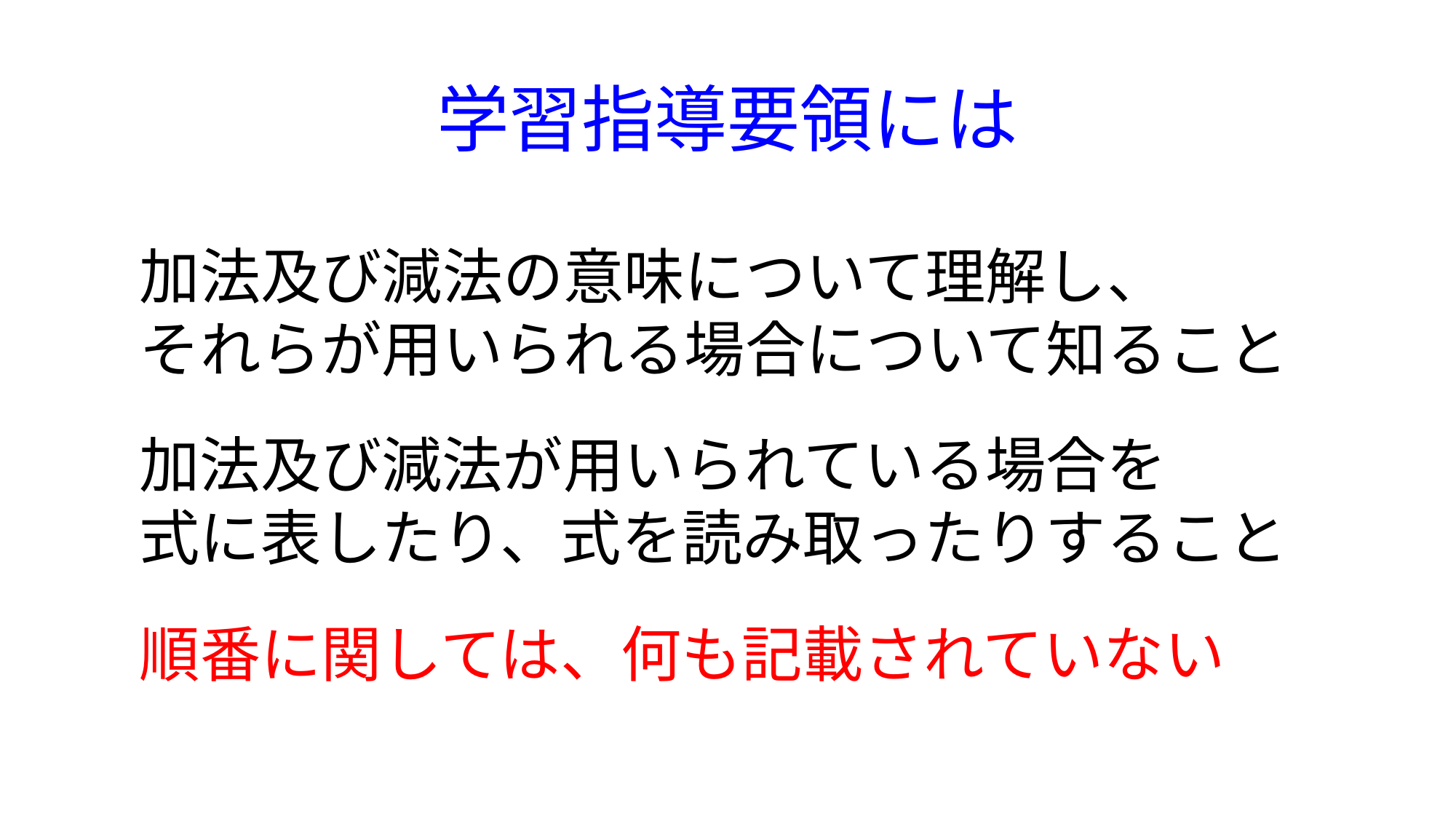

# 学習指導要領には
加法及び減法の意味について理解し、
それらが用いられる場合について知ること
加法及び減法が用いられている場合を
式に表したり、式を読み取ったりすること
順番に関しては、何も記載されていない